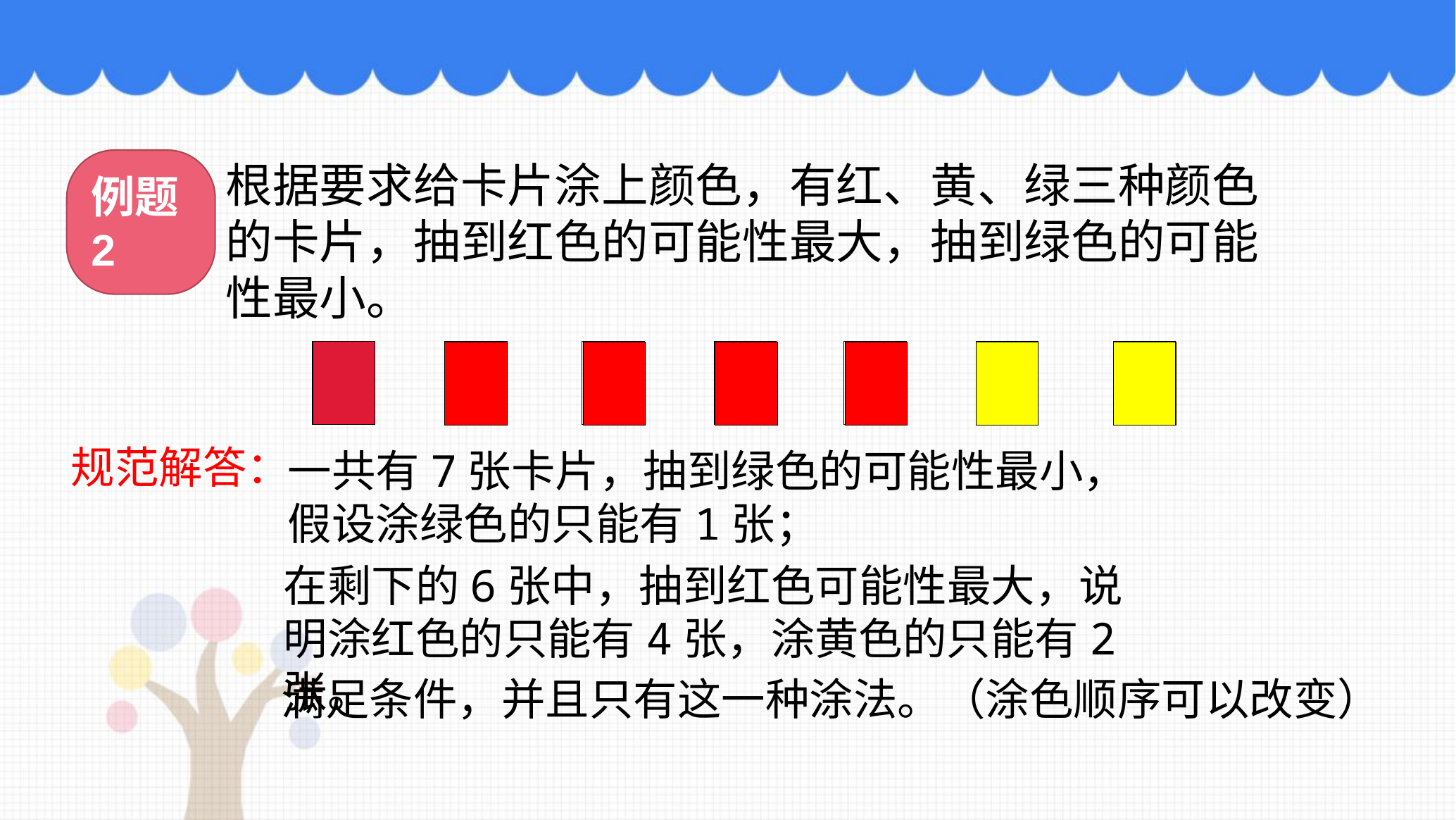

例题2
根据要求给卡片涂上颜色，有红、黄、绿三种颜色的卡片，抽到红色的可能性最大，抽到绿色的可能性最小。

规范解答：
一共有7张卡片，抽到绿色的可能性最小，假设涂绿色的只能有1张；
在剩下的6张中，抽到红色可能性最大，说明涂红色的只能有4张，涂黄色的只能有2张。
满足条件，并且只有这一种涂法。（涂色顺序可以改变）